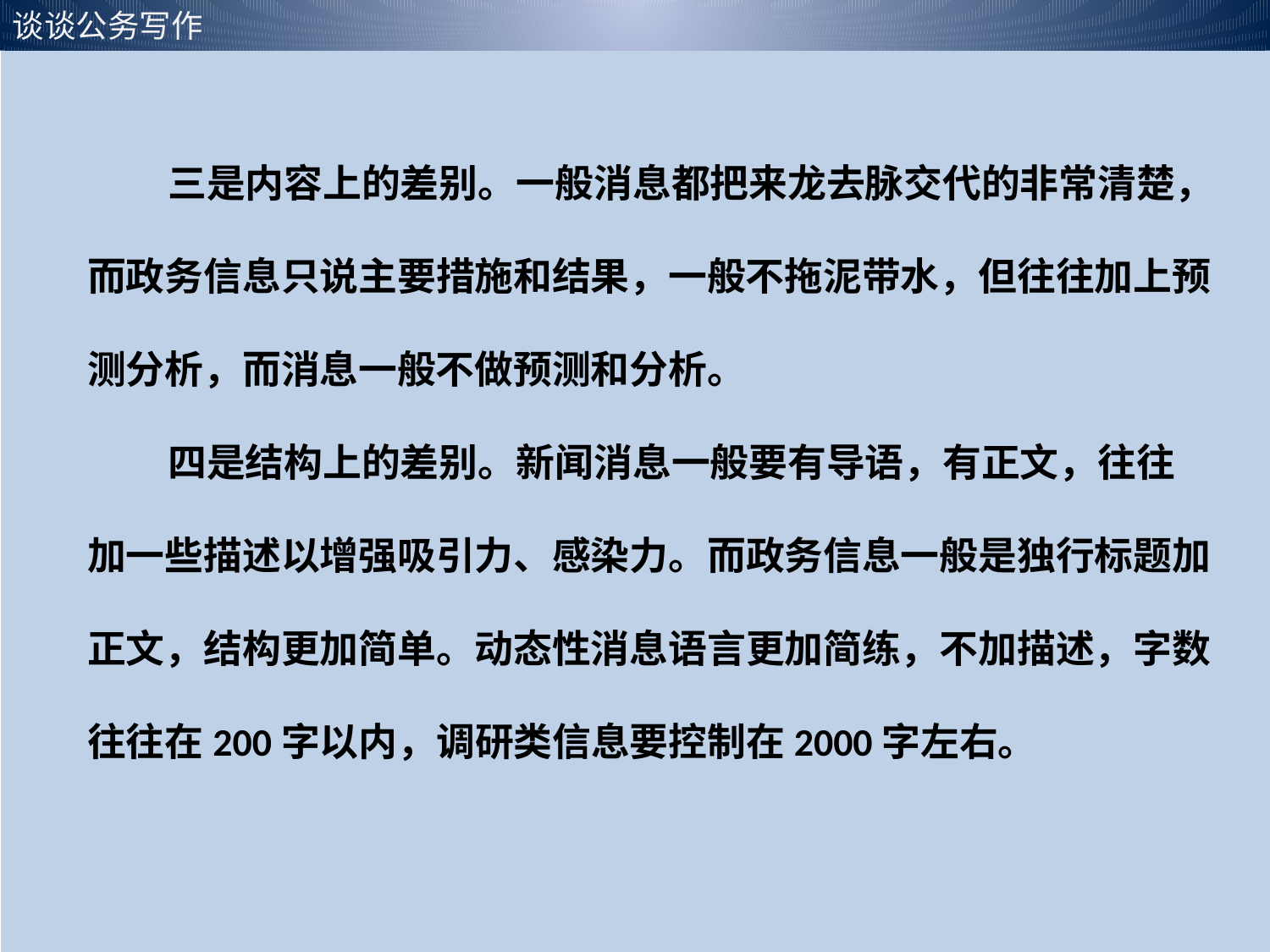

三是内容上的差别。一般消息都把来龙去脉交代的非常清楚，而政务信息只说主要措施和结果，一般不拖泥带水，但往往加上预测分析，而消息一般不做预测和分析。
        四是结构上的差别。新闻消息一般要有导语，有正文，往往加一些描述以增强吸引力、感染力。而政务信息一般是独行标题加正文，结构更加简单。动态性消息语言更加简练，不加描述，字数往往在200字以内，调研类信息要控制在2000字左右。